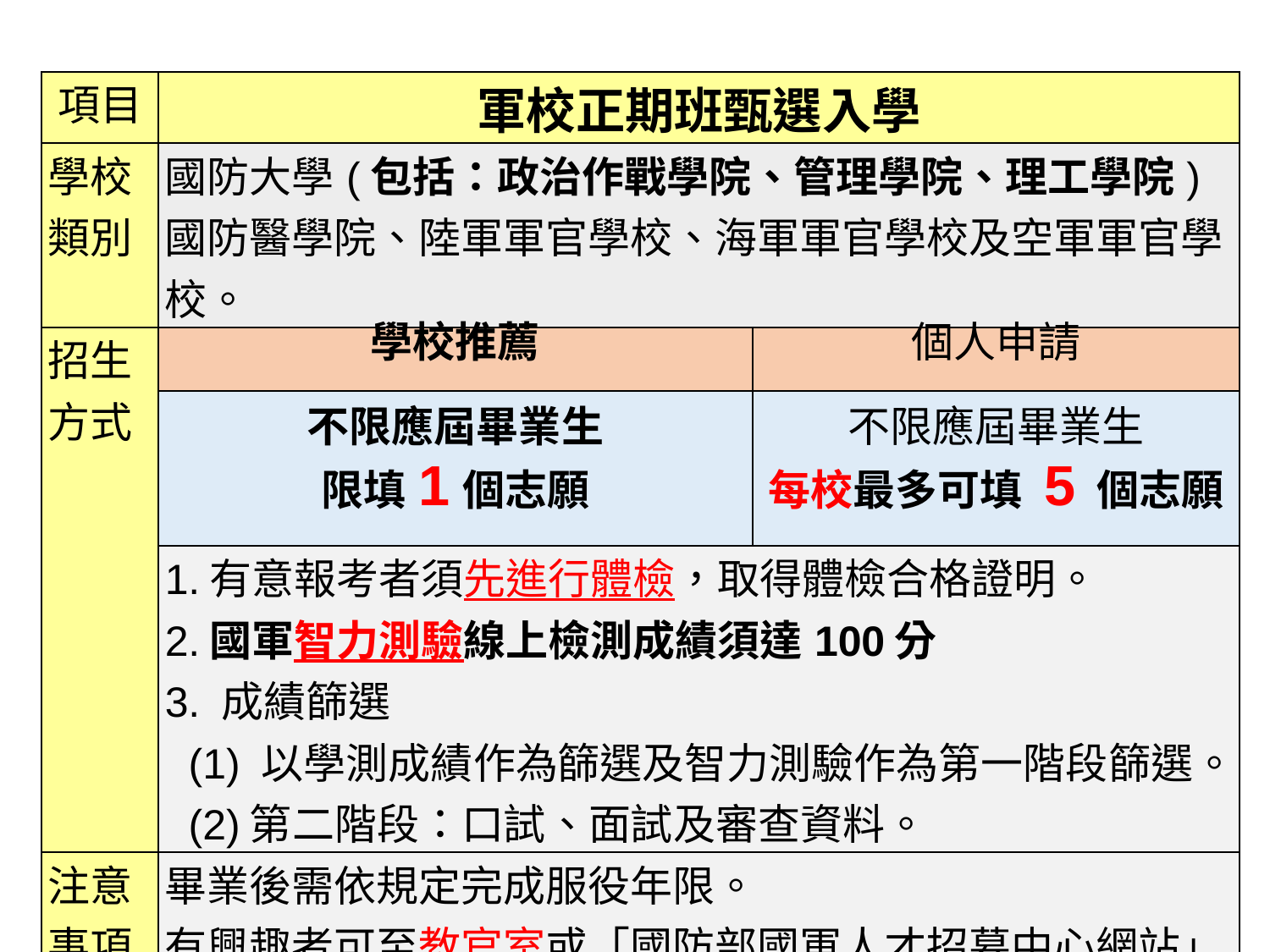

| 項目 | 軍校正期班甄選入學 |  |
| --- | --- | --- |
| 學校類別 | 國防大學(包括：政治作戰學院、管理學院、理工學院) 國防醫學院、陸軍軍官學校、海軍軍官學校及空軍軍官學校。 |  |
| 招生方式 | 學校推薦 | 個人申請 |
|  | 不限應屆畢業生 限填1個志願 | 不限應屆畢業生 每校最多可填 5 個志願 |
|  | 1.有意報考者須先進行體檢，取得體檢合格證明。 2.國軍智力測驗線上檢測成績須達100分 3. 成績篩選 (1) 以學測成績作為篩選及智力測驗作為第一階段篩選。 (2)第二階段：口試、面試及審查資料。 |  |
| 注意事項 | 畢業後需依規定完成服役年限。 有興趣者可至教官室或「國防部國軍人才招募中心網站」查詢相關資訊。 |  |